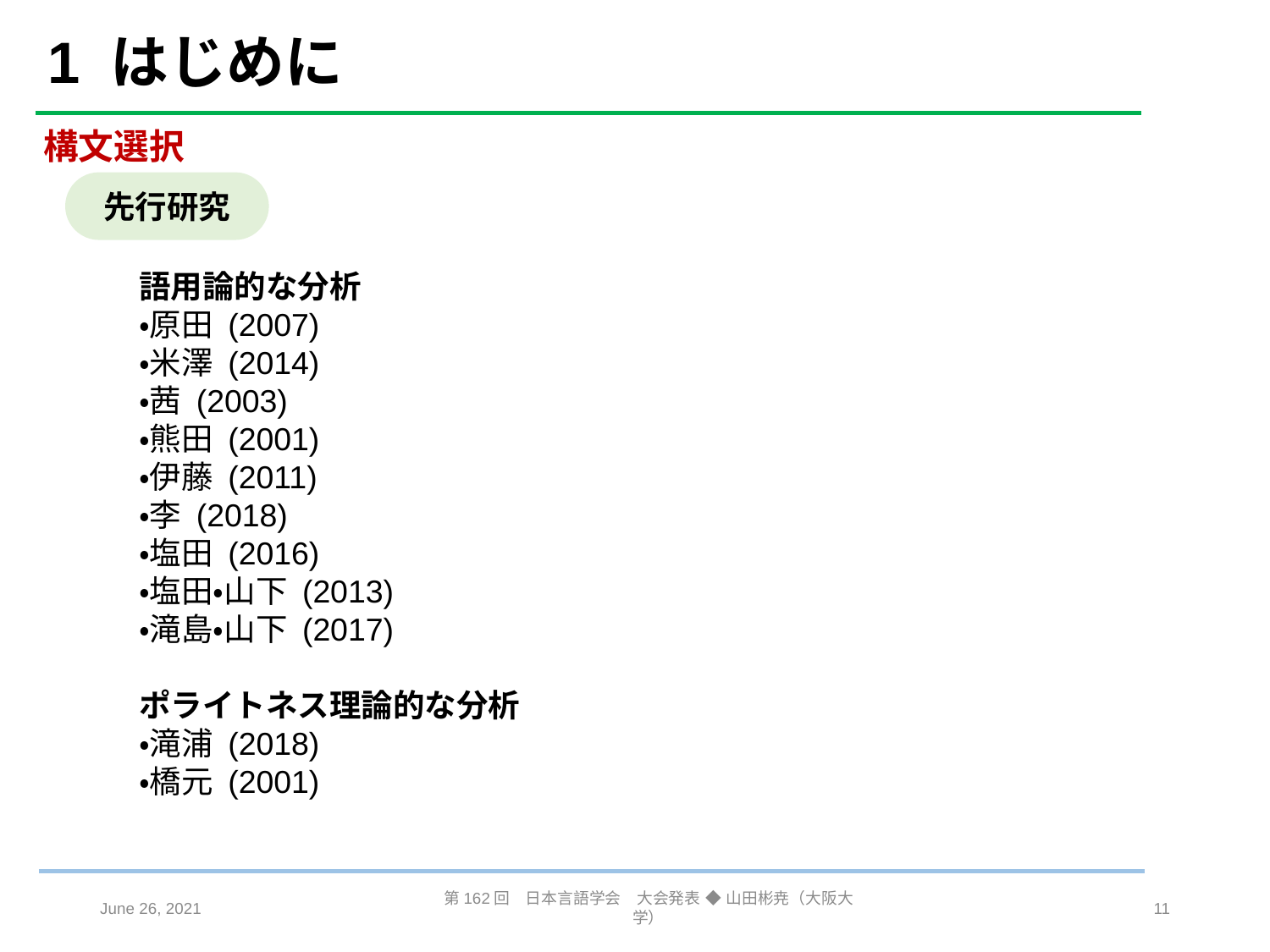

# 1 はじめに
構文選択
先行研究
語用論的な分析
・原田 (2007)
・米澤 (2014)
・茜 (2003)
・熊田 (2001)
・伊藤 (2011)
・李 (2018)
・塩田 (2016)
・塩田・山下 (2013)
・滝島・山下 (2017)

ポライトネス理論的な分析
・滝浦 (2018)
・橋元 (2001)

June 26, 2021
第162回　日本言語学会　大会発表 ◆ 山田彬尭（大阪大学）
11